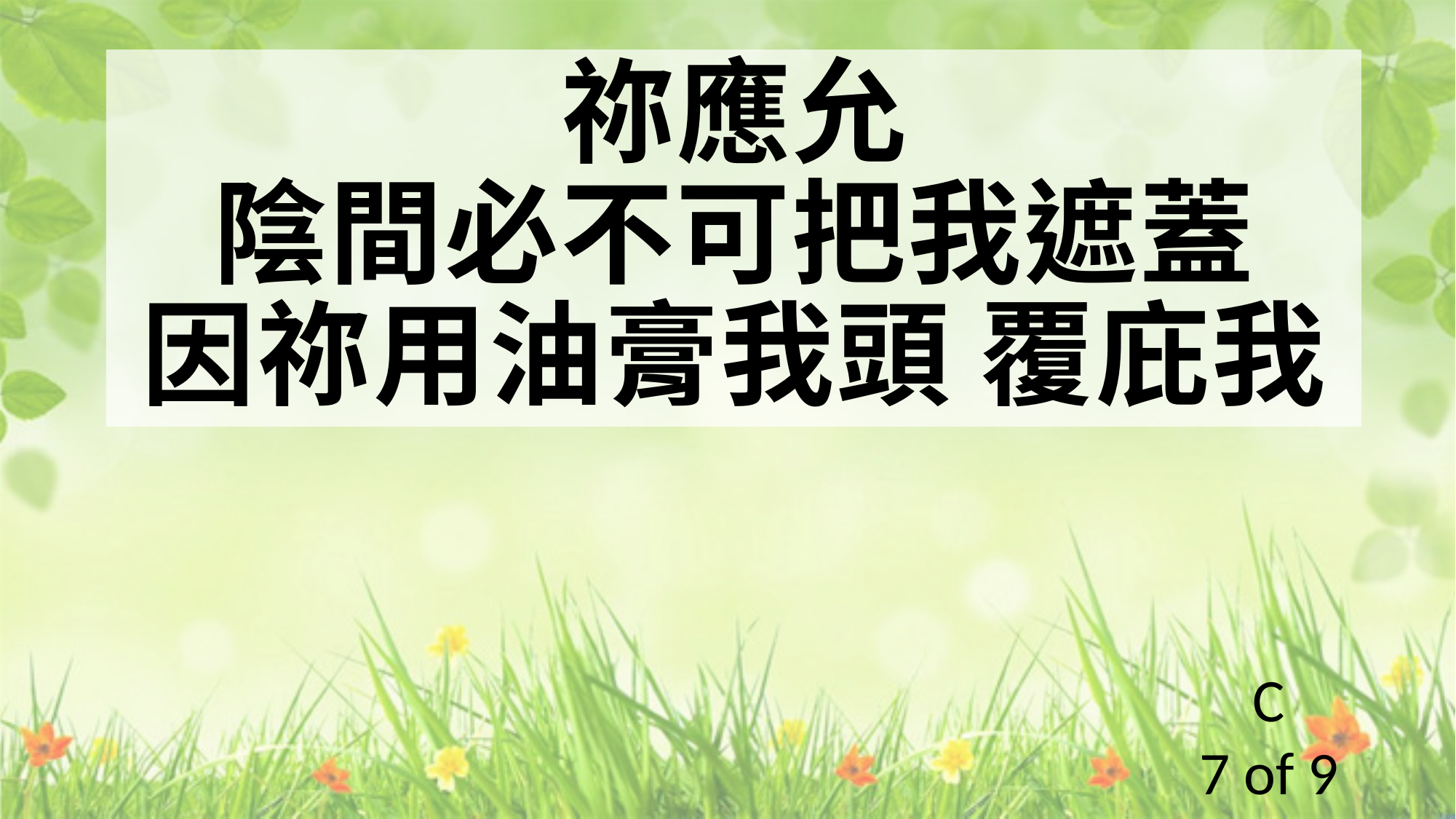

祢應允
陰間必不可把我遮蓋
因祢用油膏我頭 覆庇我
C
7 of 9